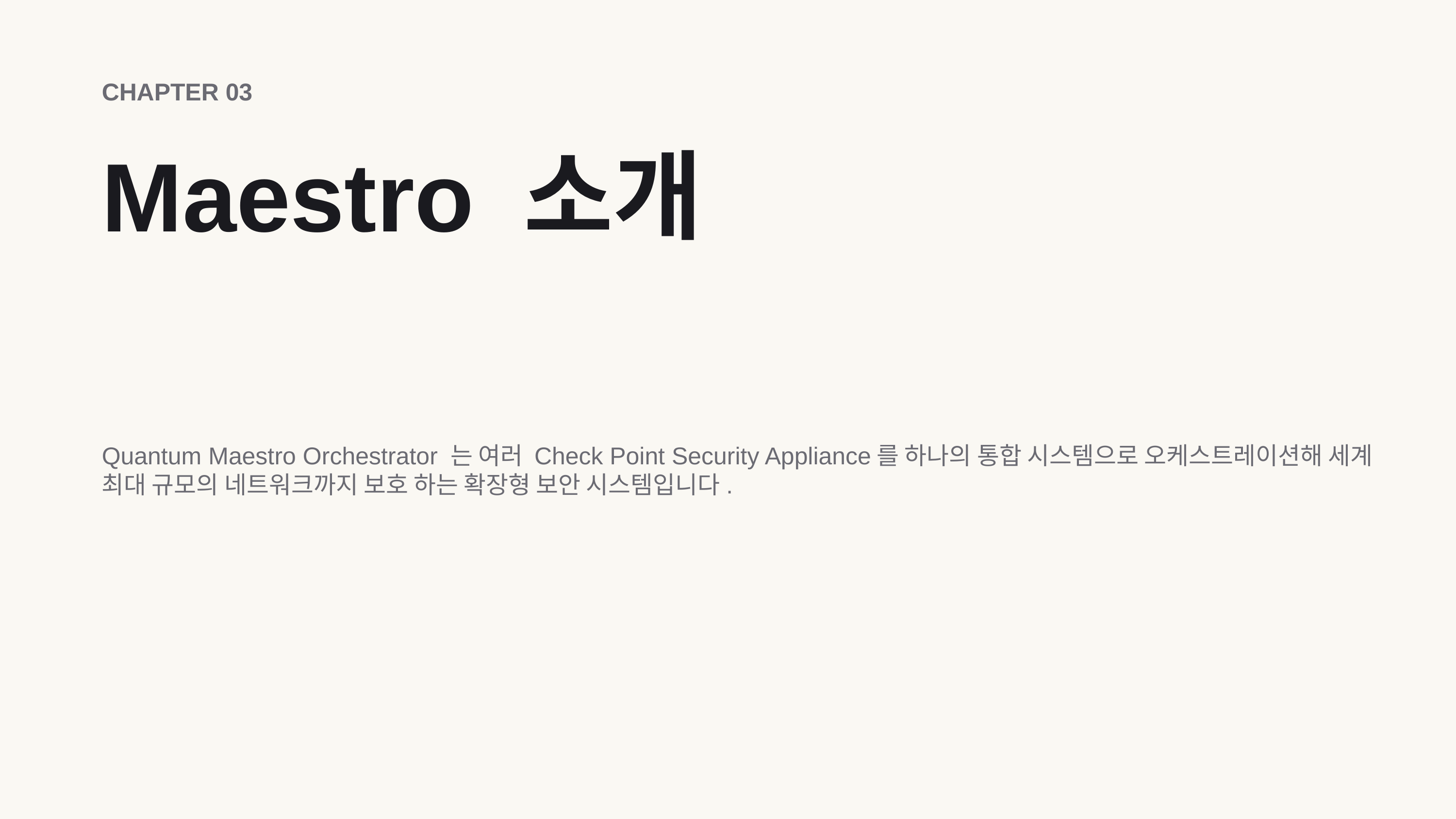

CHAPTER 03
Maestro 소개
Quantum Maestro Orchestrator 는 여러 Check Point Security Appliance를 하나의 통합 시스템으로 오케스트레이션해 세계 최대 규모의 네트워크까지 보호 하는 확장형 보안 시스템입니다.